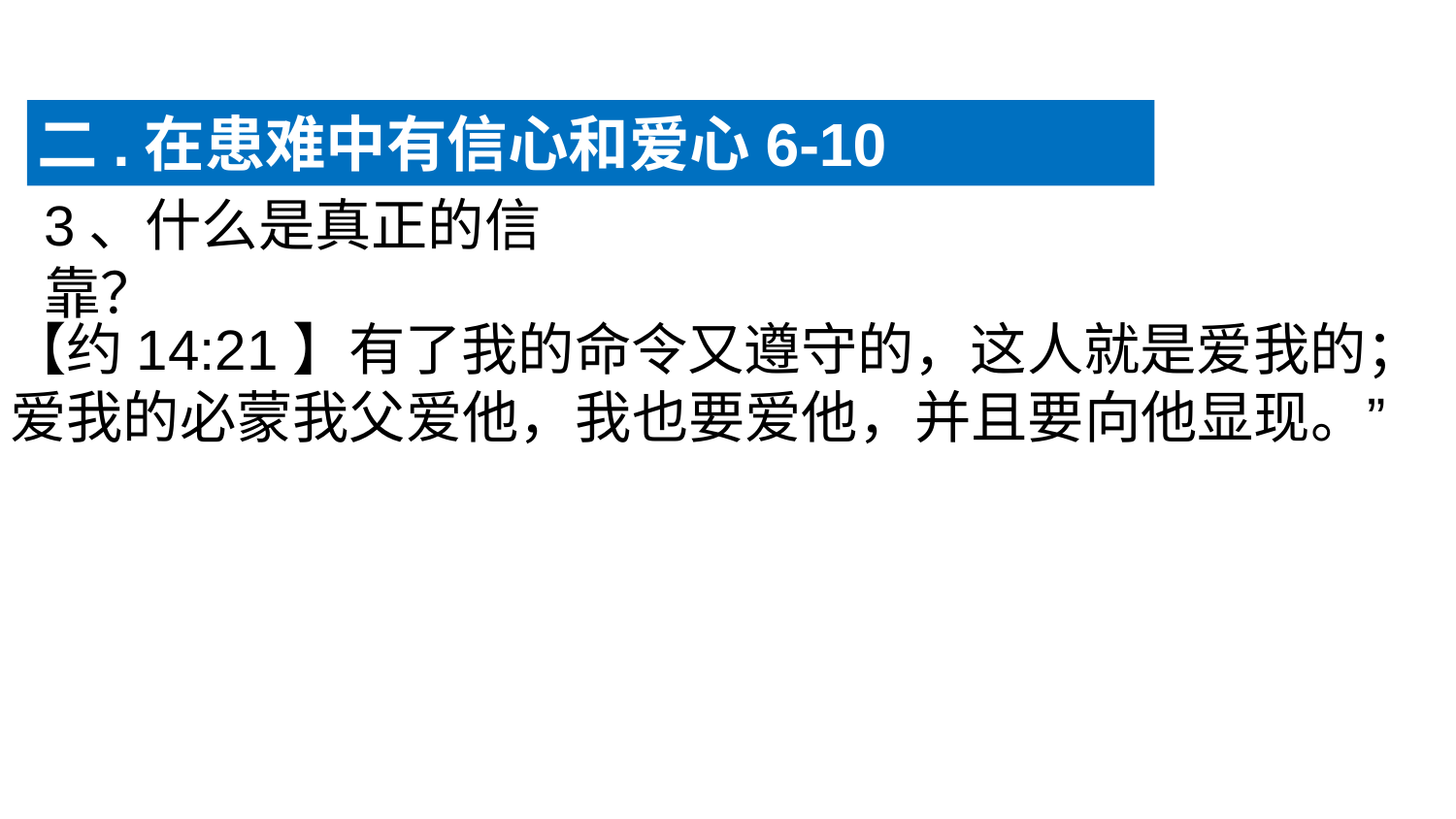

二.在患难中有信心和爱心6-10

3、什么是真正的信靠？
【约14:21】有了我的命令又遵守的，这人就是爱我的；爱我的必蒙我父爱他，我也要爱他，并且要向他显现。”